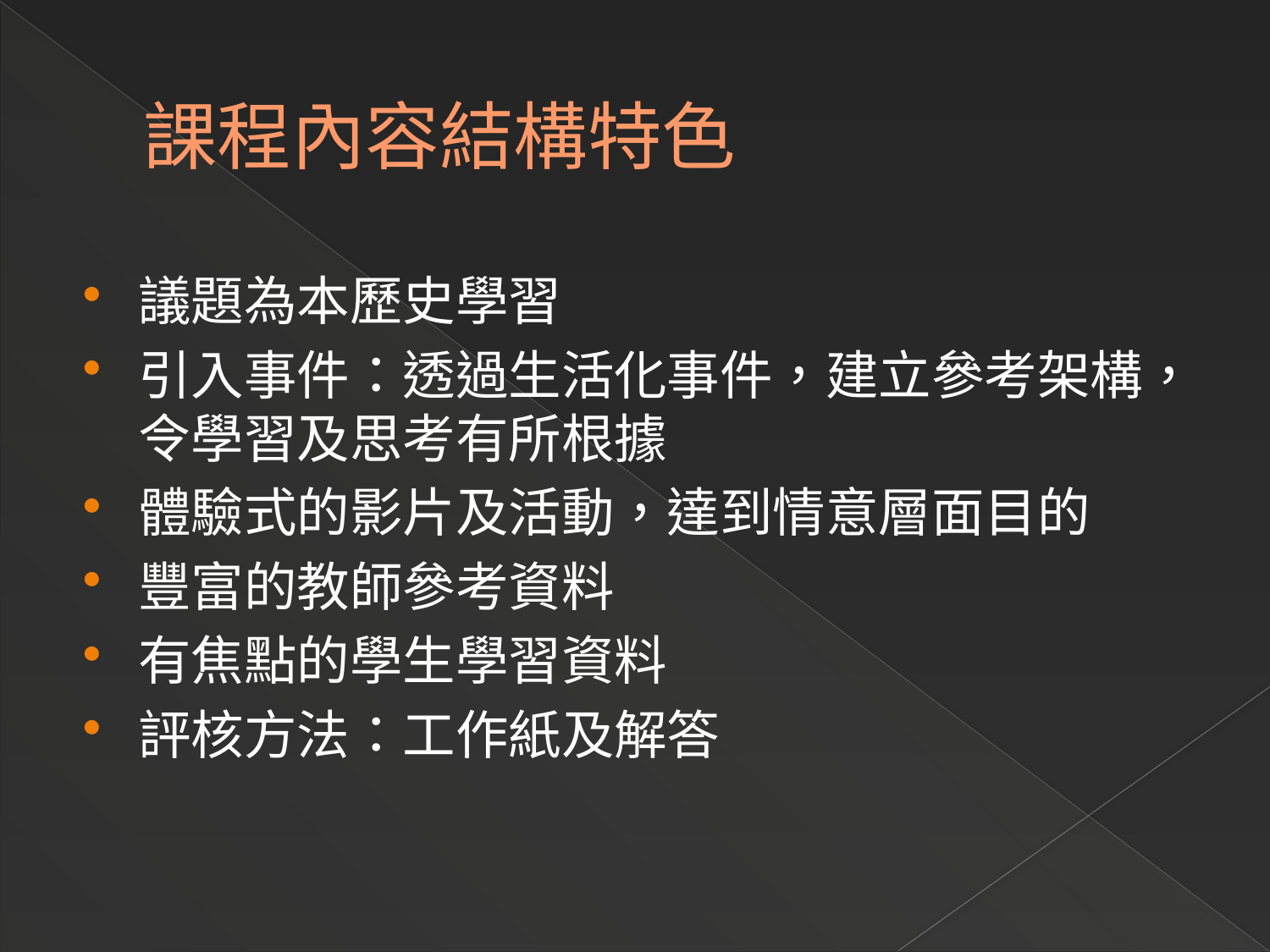

# 課程內容結構特色
議題為本歷史學習
引入事件：透過生活化事件，建立參考架構，令學習及思考有所根據
體驗式的影片及活動，達到情意層面目的
豐富的教師參考資料
有焦點的學生學習資料
評核方法：工作紙及解答